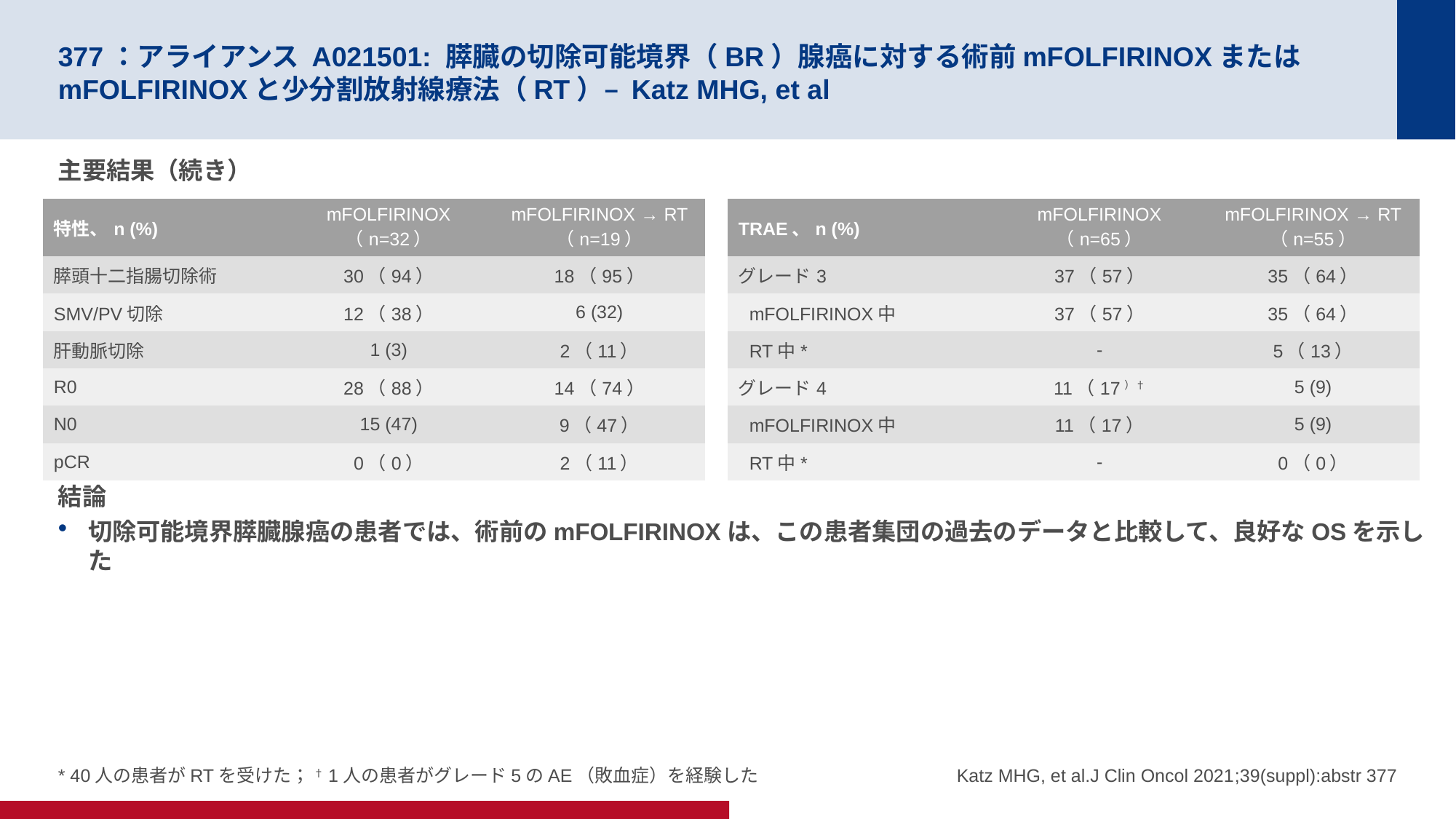

# 377：アライアンス A021501: 膵臓の切除可能境界（BR）腺癌に対する術前mFOLFIRINOXまたはmFOLFIRINOXと少分割放射線療法（RT）– Katz MHG, et al
主要結果（続き）
結論
切除可能境界膵臓腺癌の患者では、術前のmFOLFIRINOXは、この患者集団の過去のデータと比較して、良好なOSを示した
| 特性、n (%) | mFOLFIRINOX （n=32） | mFOLFIRINOX → RT （n=19） |
| --- | --- | --- |
| 膵頭十二指腸切除術 | 30（94） | 18（95） |
| SMV/PV切除 | 12（38） | 6 (32) |
| 肝動脈切除 | 1 (3) | 2（11） |
| R0 | 28（88） | 14（74） |
| N0 | 15 (47) | 9（47） |
| pCR | 0（0） | 2（11） |
| TRAE、n (%) | mFOLFIRINOX （n=65） | mFOLFIRINOX → RT （n=55） |
| --- | --- | --- |
| グレード3 | 37（57） | 35（64） |
| mFOLFIRINOX中 | 37（57） | 35（64） |
| RT中\* | - | 5（13） |
| グレード4 | 11（17）† | 5 (9) |
| mFOLFIRINOX中 | 11（17） | 5 (9) |
| RT中\* | - | 0（0） |
* 40人の患者がRTを受けた； †1人の患者がグレード5のAE（敗血症）を経験した
Katz MHG, et al.J Clin Oncol 2021;39(suppl):abstr 377